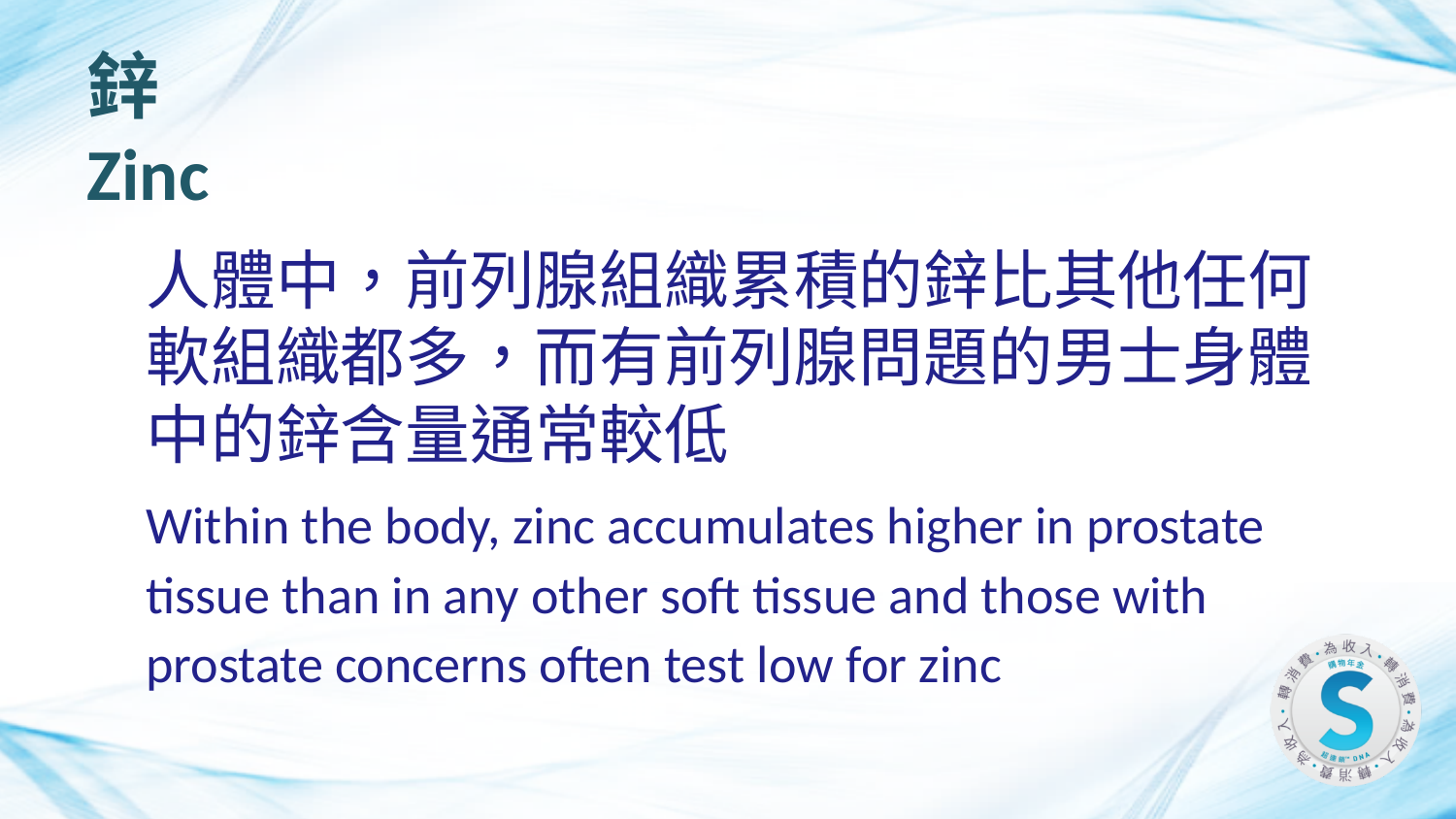

# 鋅
Zinc
人體中，前列腺組織累積的鋅比其他任何軟組織都多，而有前列腺問題的男士身體中的鋅含量通常較低

Within the body, zinc accumulates higher in prostate tissue than in any other soft tissue and those with prostate concerns often test low for zinc